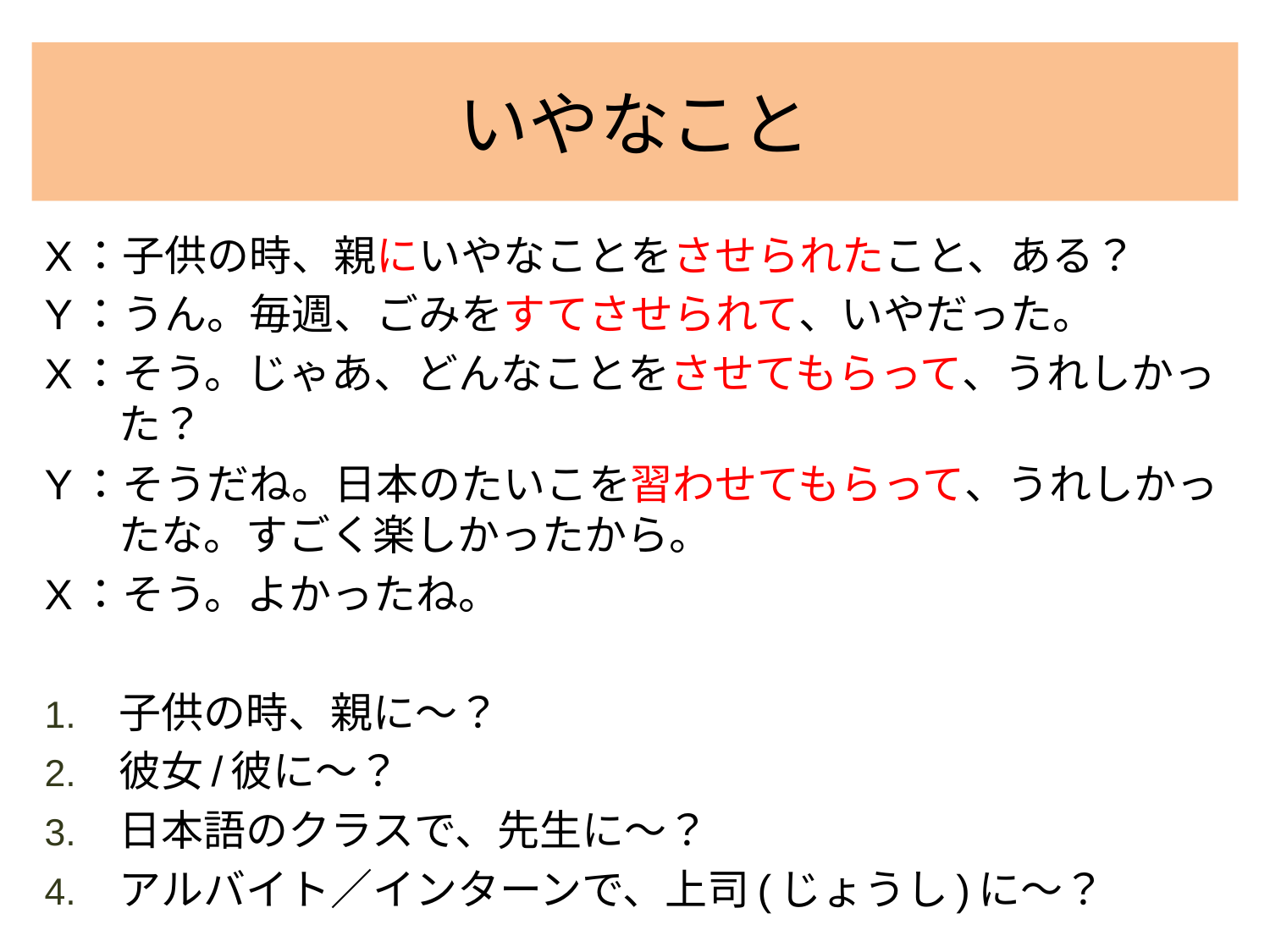

# いやなこと
X：子供の時、親にいやなことをさせられたこと、ある？
Y：うん。毎週、ごみをすてさせられて、いやだった。
X：そう。じゃあ、どんなことをさせてもらって、うれしかった？
Y：そうだね。日本のたいこを習わせてもらって、うれしかったな。すごく楽しかったから。
X：そう。よかったね。

子供の時、親に〜？
彼女/彼に～？
日本語のクラスで、先生に〜？
アルバイト／インターンで、上司(じょうし)に〜？